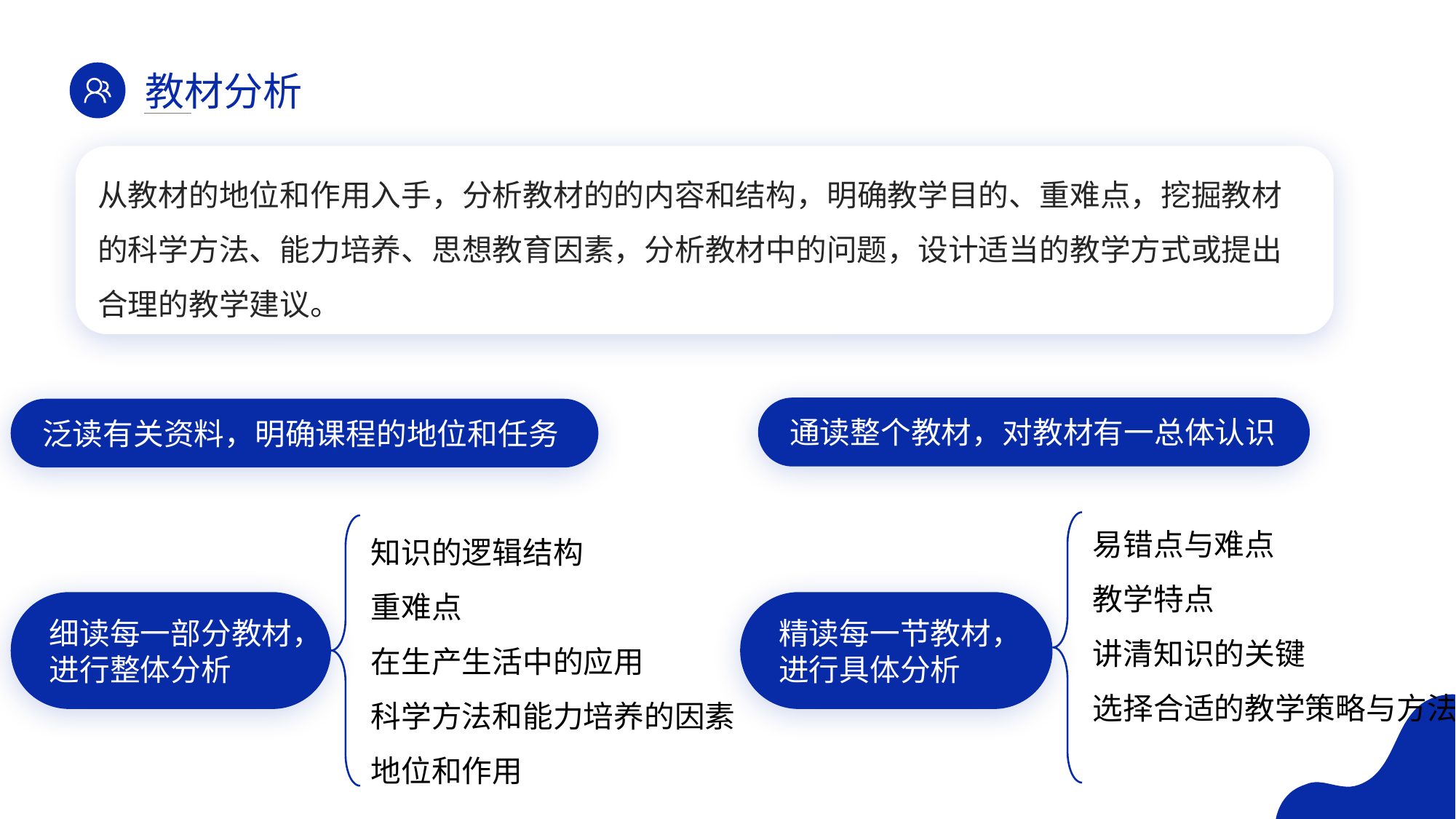

教材分析
从教材的地位和作用入手，分析教材的的内容和结构，明确教学目的、重难点，挖掘教材的科学方法、能力培养、思想教育因素，分析教材中的问题，设计适当的教学方式或提出合理的教学建议。
通读整个教材，对教材有一总体认识
泛读有关资料，明确课程的地位和任务
易错点与难点
教学特点
讲清知识的关键
选择合适的教学策略与方法
知识的逻辑结构
重难点
在生产生活中的应用
科学方法和能力培养的因素
地位和作用

细读每一部分教材，进行整体分析
精读每一节教材，进行具体分析